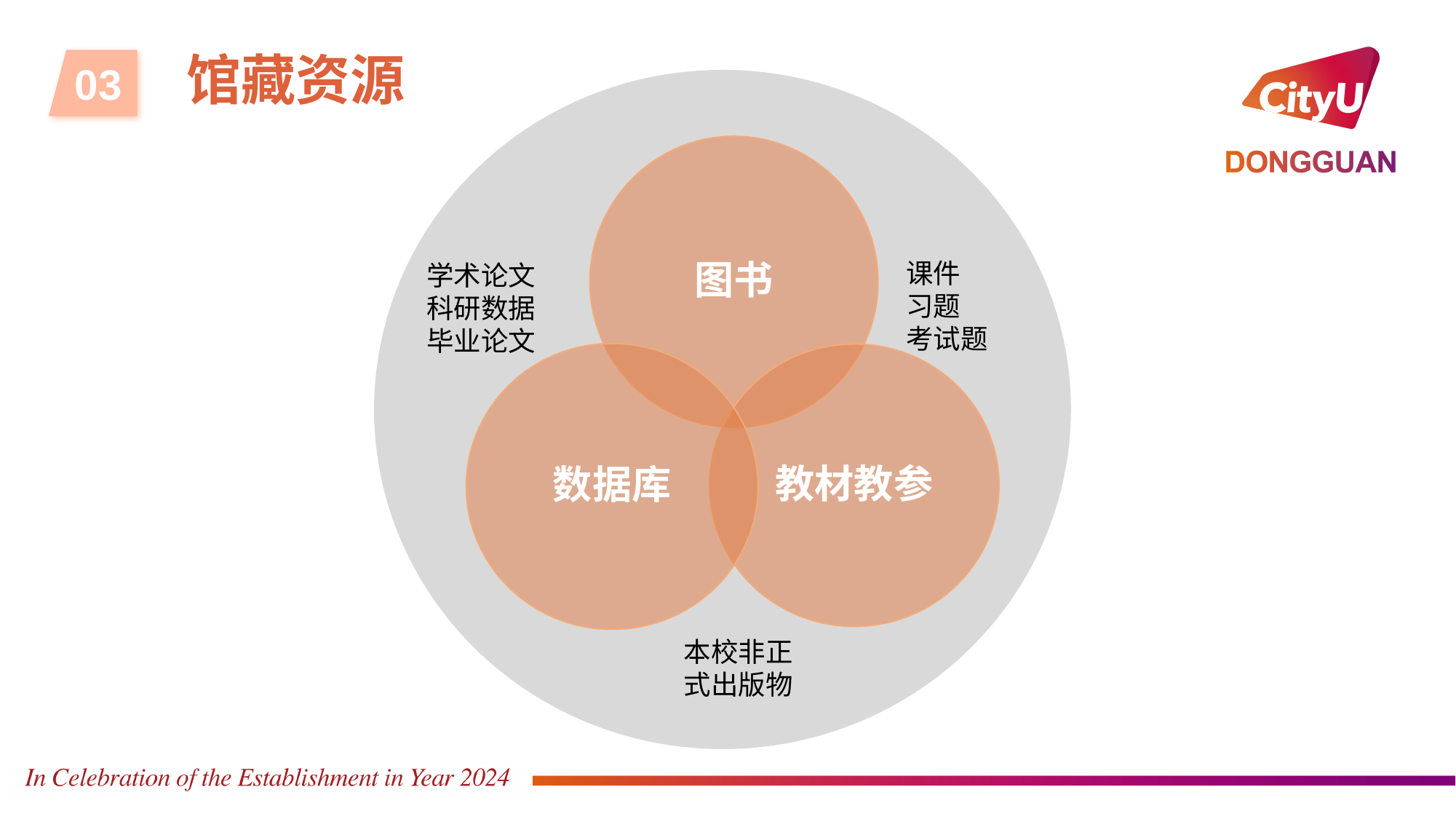

馆藏资源
03
图书
教材教参
数据库

课件
习题
考试题
学术论文
科研数据
毕业论文
本校非正式出版物